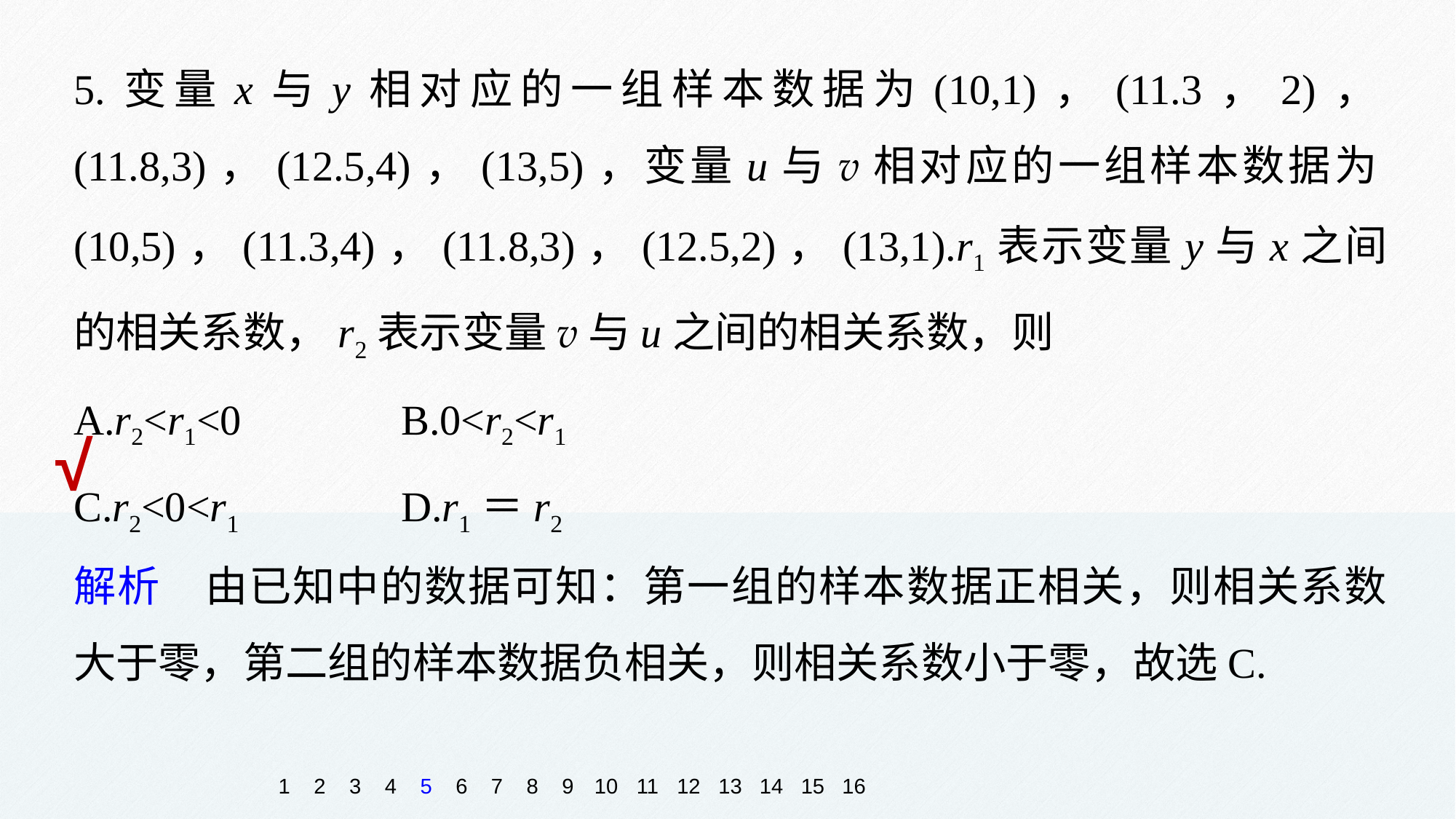

5.变量x与y相对应的一组样本数据为(10,1)，(11.3，2)，(11.8,3)，(12.5,4)，(13,5)，变量u与v相对应的一组样本数据为(10,5)，(11.3,4)，(11.8,3)，(12.5,2)，(13,1).r1表示变量y与x之间的相关系数，r2表示变量v与u之间的相关系数，则
A.r2<r1<0  		B.0<r2<r1
C.r2<0<r1  		D.r1＝r2
√
解析　由已知中的数据可知：第一组的样本数据正相关，则相关系数大于零，第二组的样本数据负相关，则相关系数小于零，故选C.
1
2
3
4
5
6
7
8
9
10
11
12
13
14
15
16